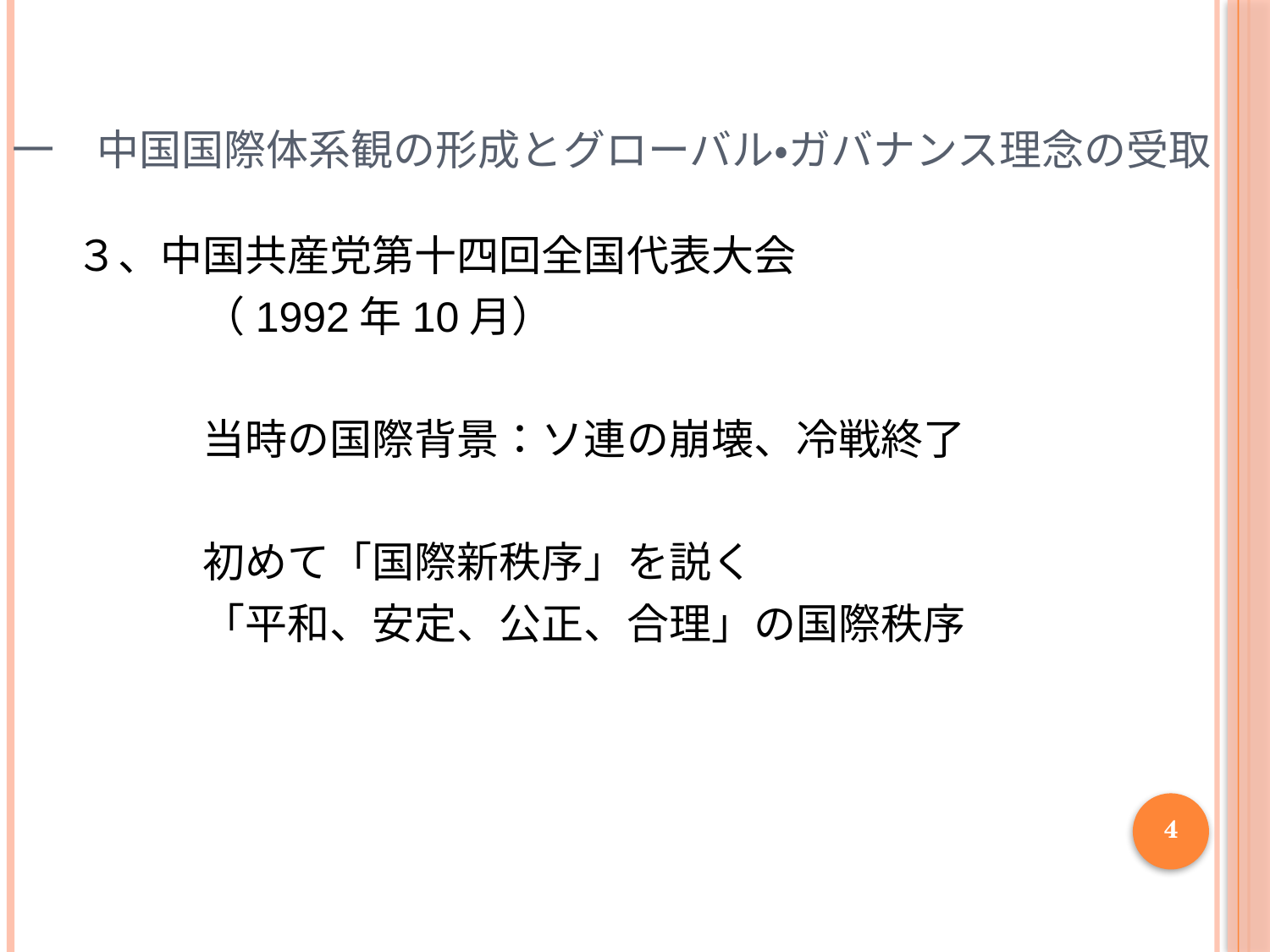

# 一　中国国際体系観の形成とグローバル・ガバナンス理念の受取
３、中国共産党第十四回全国代表大会
　　　（1992年10月）

　　　当時の国際背景：ソ連の崩壊、冷戦終了

　　　初めて「国際新秩序」を説く
　　　「平和、安定、公正、合理」の国際秩序
4